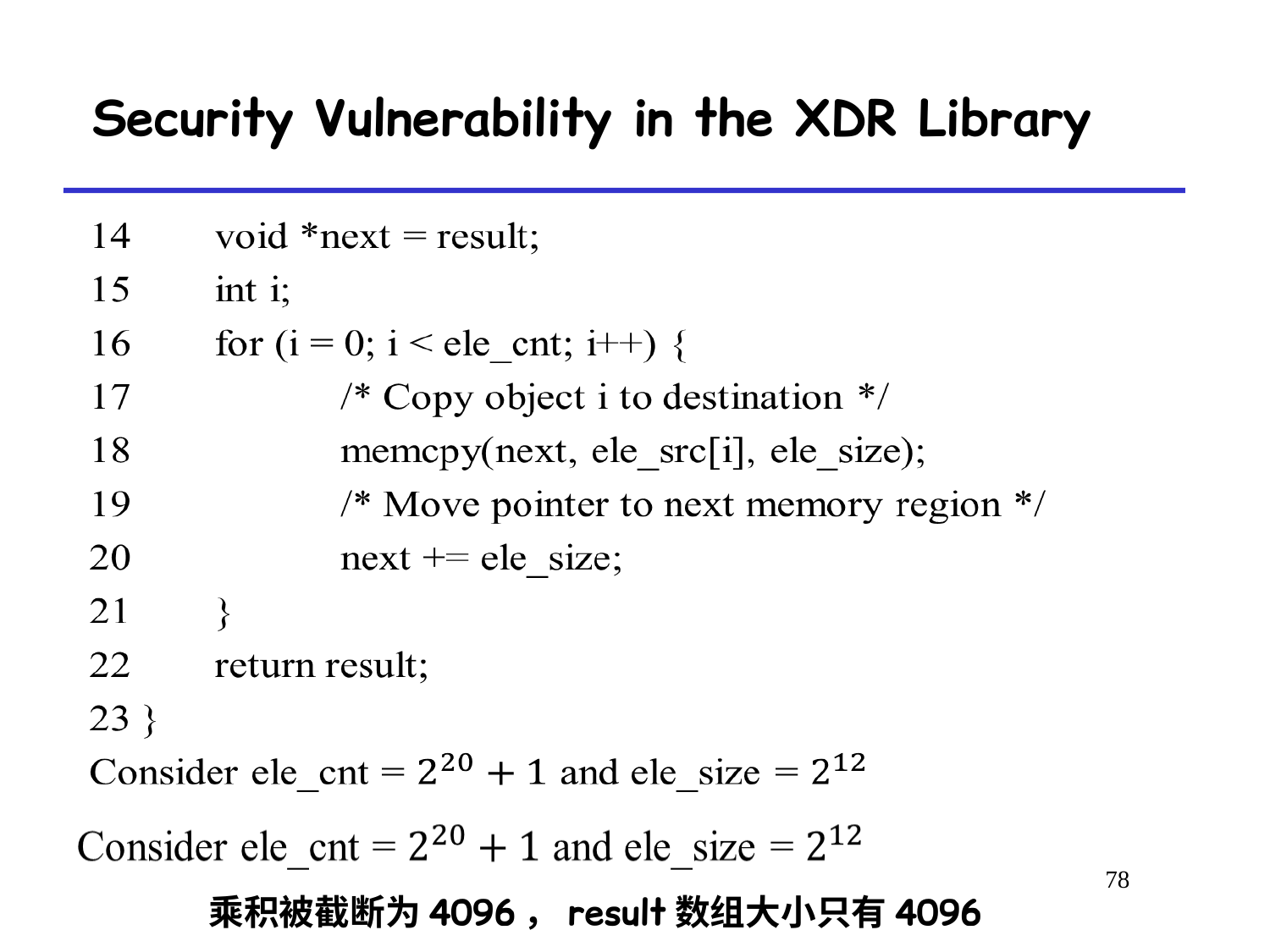

# Security Vulnerability in the XDR Library

on

78
乘积被截断为4096，result数组大小只有4096